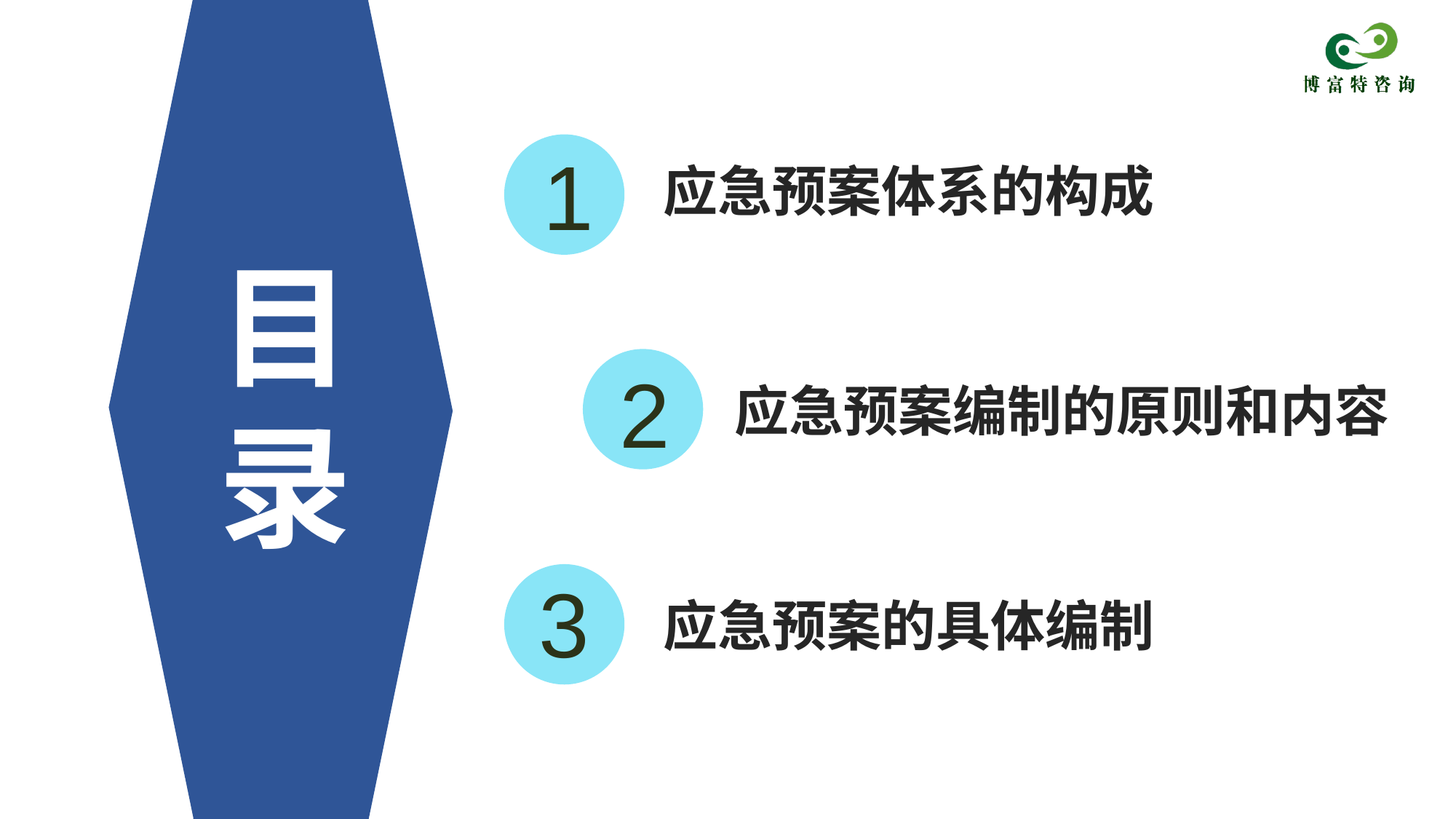

1

应急预案体系的构成

目
录

2
应急预案编制的原则和内容
3

应急预案的具体编制